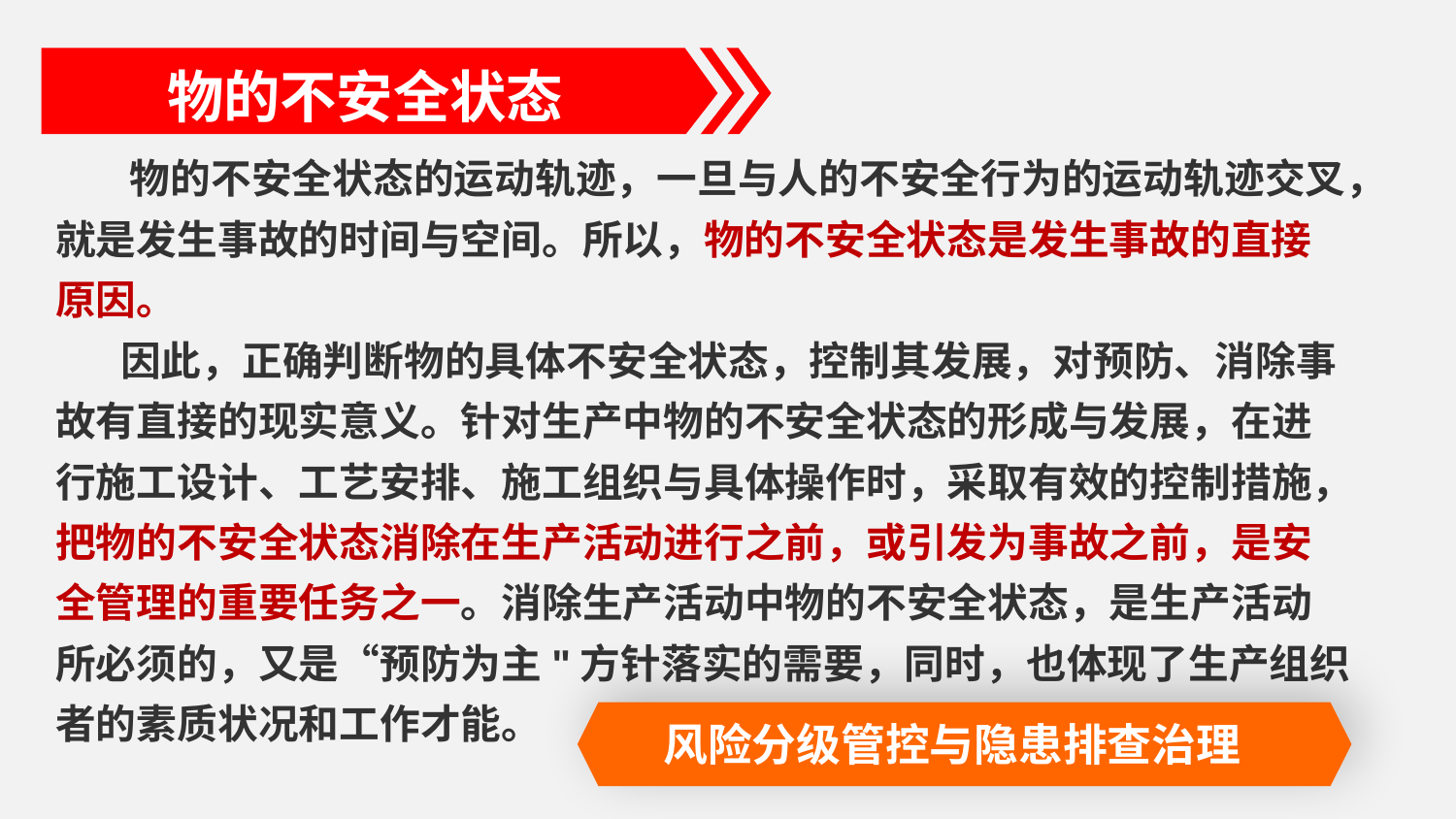

物的不安全状态
       物的不安全状态的运动轨迹，一旦与人的不安全行为的运动轨迹交叉，就是发生事故的时间与空间。所以，物的不安全状态是发生事故的直接原因。
      因此，正确判断物的具体不安全状态，控制其发展，对预防、消除事故有直接的现实意义。针对生产中物的不安全状态的形成与发展，在进行施工设计、工艺安排、施工组织与具体操作时，采取有效的控制措施，把物的不安全状态消除在生产活动进行之前，或引发为事故之前，是安全管理的重要任务之一。消除生产活动中物的不安全状态，是生产活动所必须的，又是“预防为主"方针落实的需要，同时，也体现了生产组织者的素质状况和工作才能。
风险分级管控与隐患排查治理